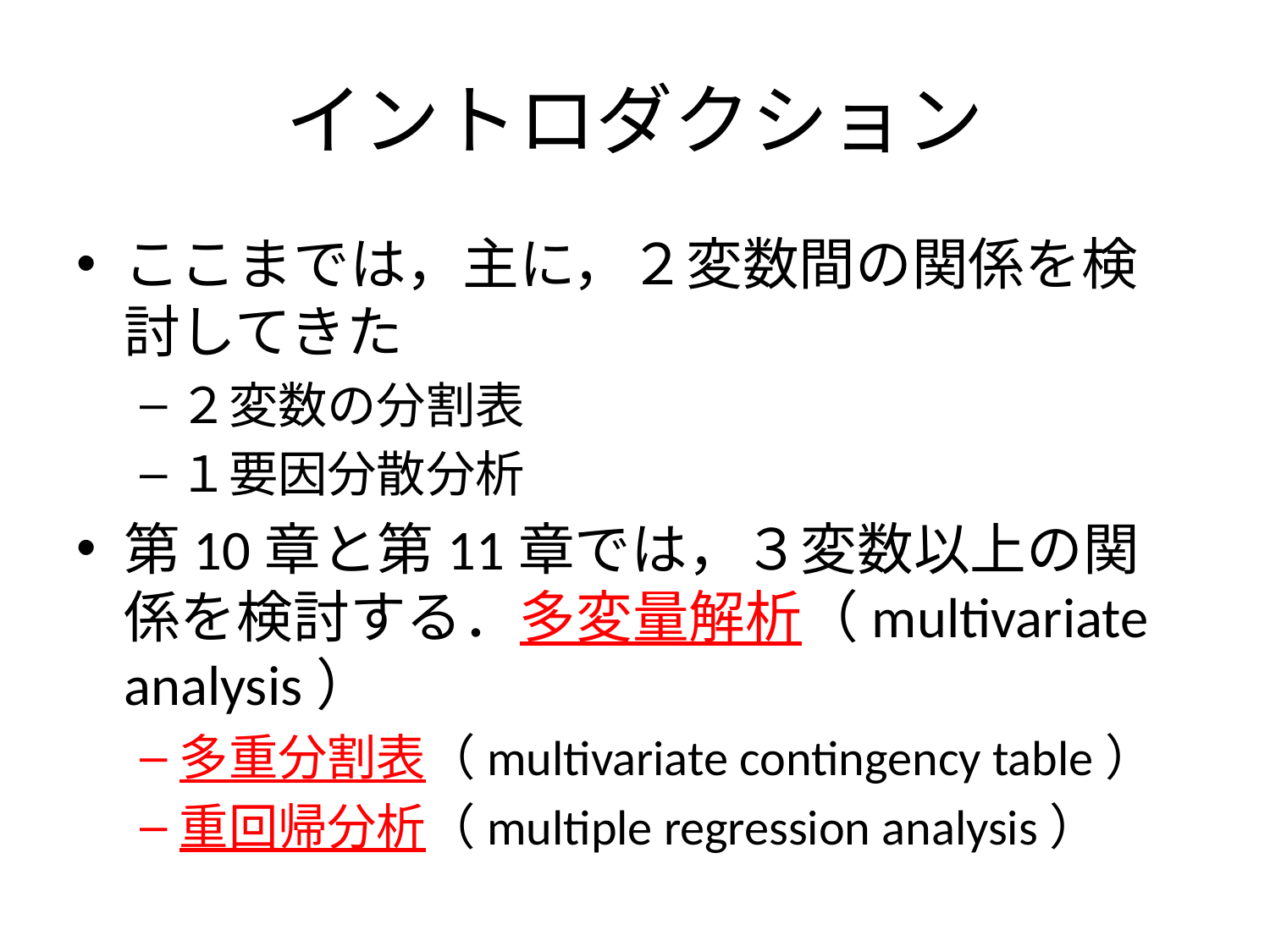

# イントロダクション
ここまでは，主に，２変数間の関係を検討してきた
２変数の分割表
１要因分散分析
第10章と第11章では，３変数以上の関係を検討する．多変量解析（multivariate analysis）
多重分割表（multivariate contingency table）
重回帰分析（multiple regression analysis）